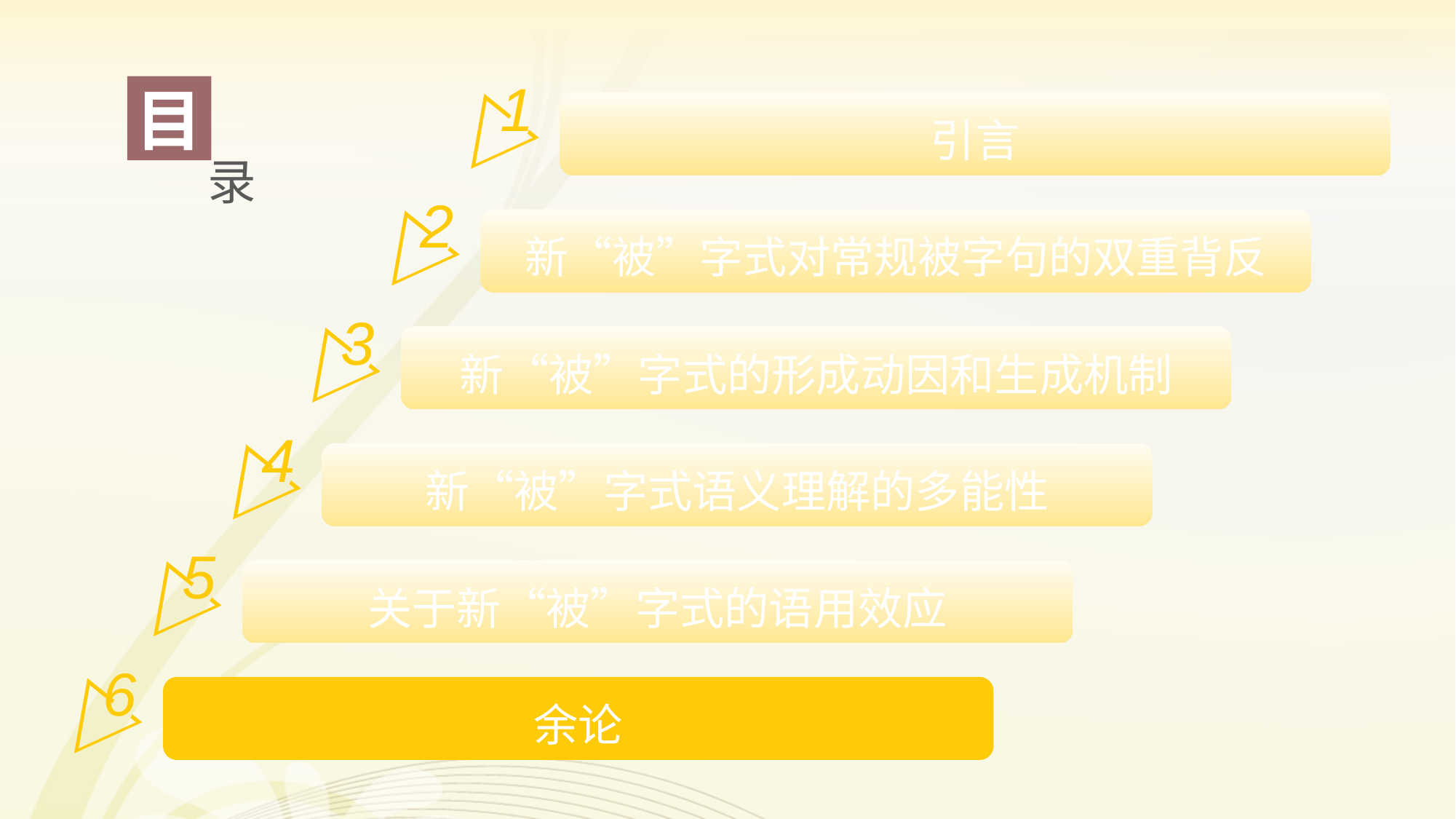

1

引言
目
录
2

新“被”字式对常规被字句的双重背反
3

新“被”字式的形成动因和生成机制
4

新“被”字式语义理解的多能性
5

关于新“被”字式的语用效应
6

余论